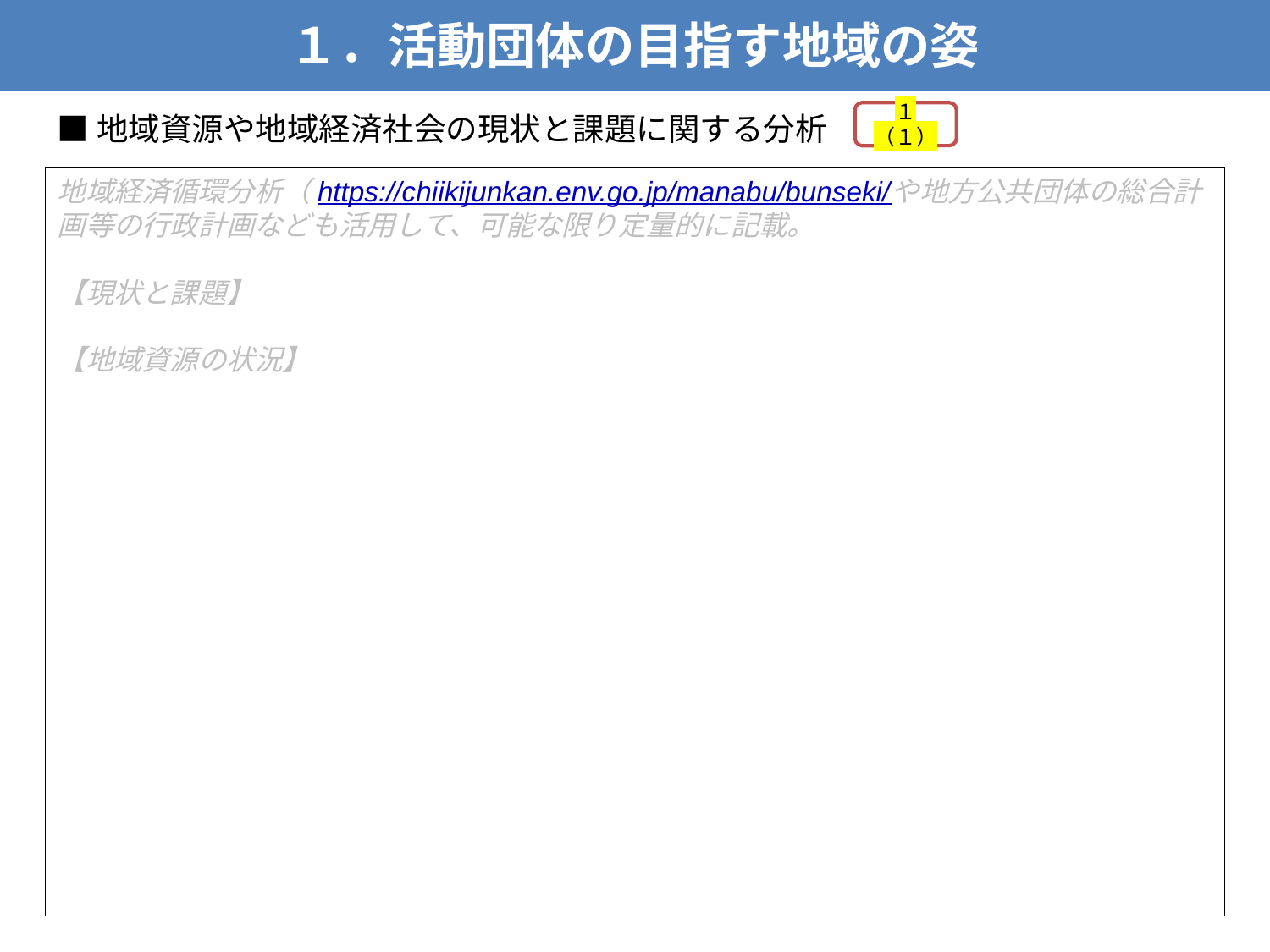

１．活動団体の目指す地域の姿
■地域資源や地域経済社会の現状と課題に関する分析
１（１）
地域経済循環分析（https://chiikijunkan.env.go.jp/manabu/bunseki/や地方公共団体の総合計画等の行政計画なども活用して、可能な限り定量的に記載。

【現状と課題】

【地域資源の状況】